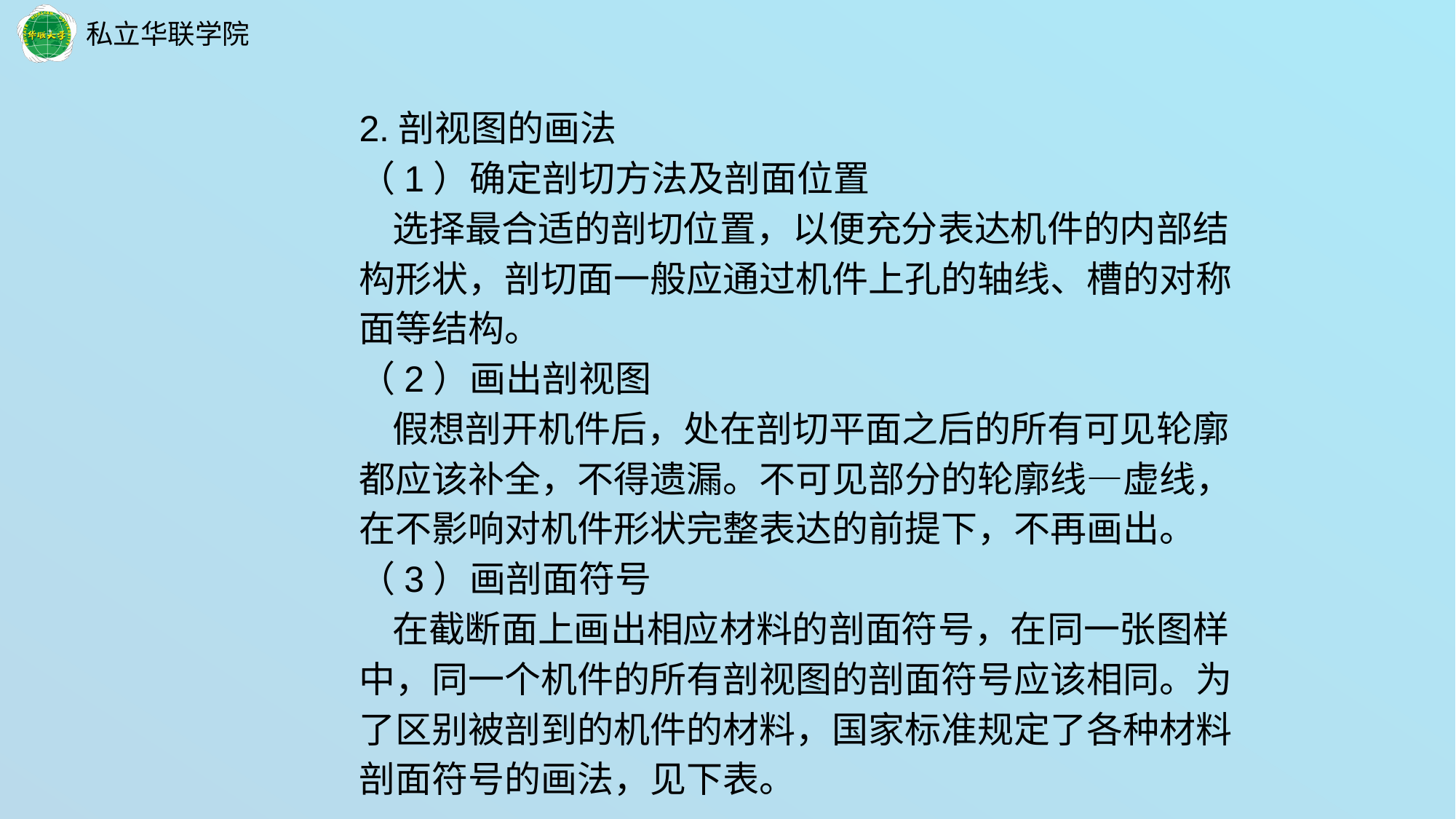

2.剖视图的画法
（1）确定剖切方法及剖面位置
   选择最合适的剖切位置，以便充分表达机件的内部结
构形状，剖切面一般应通过机件上孔的轴线、槽的对称
面等结构。
（2）画出剖视图
   假想剖开机件后，处在剖切平面之后的所有可见轮廓
都应该补全，不得遗漏。不可见部分的轮廓线—虚线，
在不影响对机件形状完整表达的前提下，不再画出。
（3）画剖面符号
   在截断面上画出相应材料的剖面符号，在同一张图样
中，同一个机件的所有剖视图的剖面符号应该相同。为
了区别被剖到的机件的材料，国家标准规定了各种材料
剖面符号的画法，见下表。